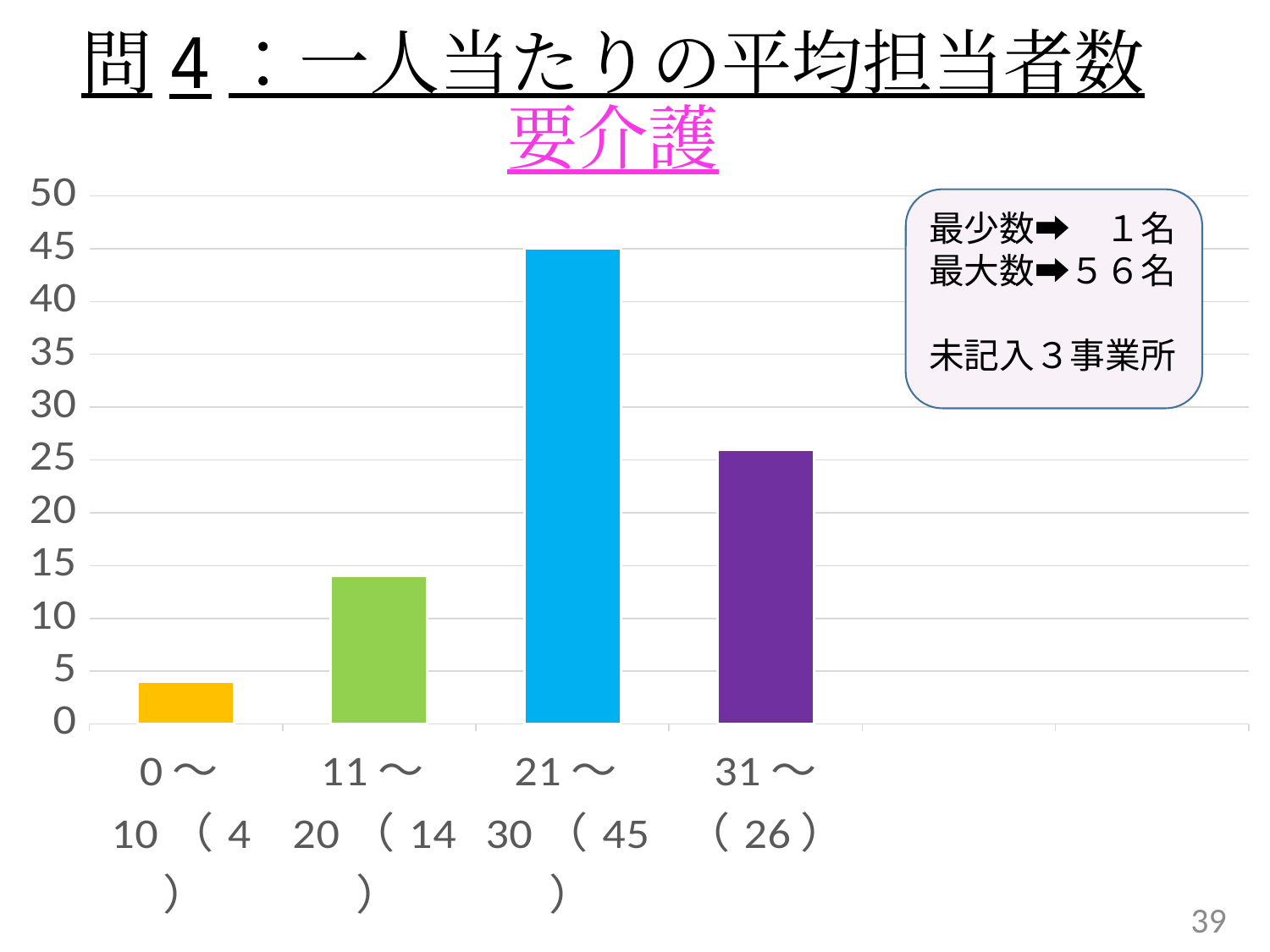

# 問4：一人当たりの平均担当者数 要介護

### Chart

| Category | 売上高 |
|---|---|
| 0～10（4） | 4.0 |
| 11～20（14） | 14.0 |
| 21～30（45） | 45.0 |
| 31～（26） | 26.0 |
最少数➡　１名
最大数➡５６名

未記入３事業所
39